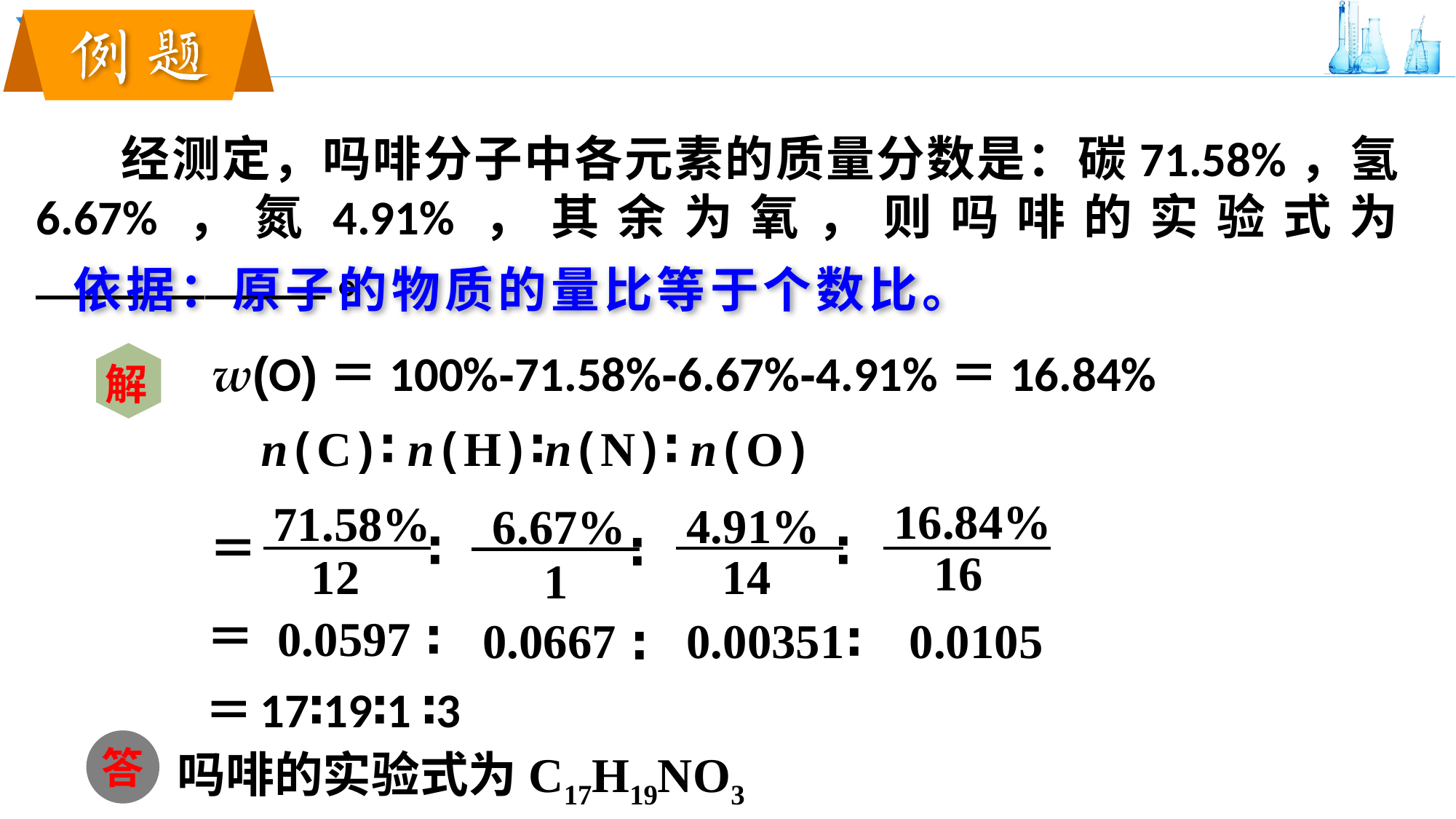

经测定，吗啡分子中各元素的质量分数是：碳71.58%，氢6.67%，氮4.91%，其余为氧，则吗啡的实验式为____________。
依据：原子的物质的量比等于个数比。
 w(O)＝100%-71.58%-6.67%-4.91%＝16.84%

解
n(C)∶ n(H)∶n(N)∶ n(O)
16.84%
71.58%
4.91%
6.67%
＝
∶
∶
∶
16
14
12
1
＝
0.0597
∶
0.0667
0.0105
0.00351
∶
∶
17∶19∶1 ∶3
＝

答
吗啡的实验式为C17H19NO3